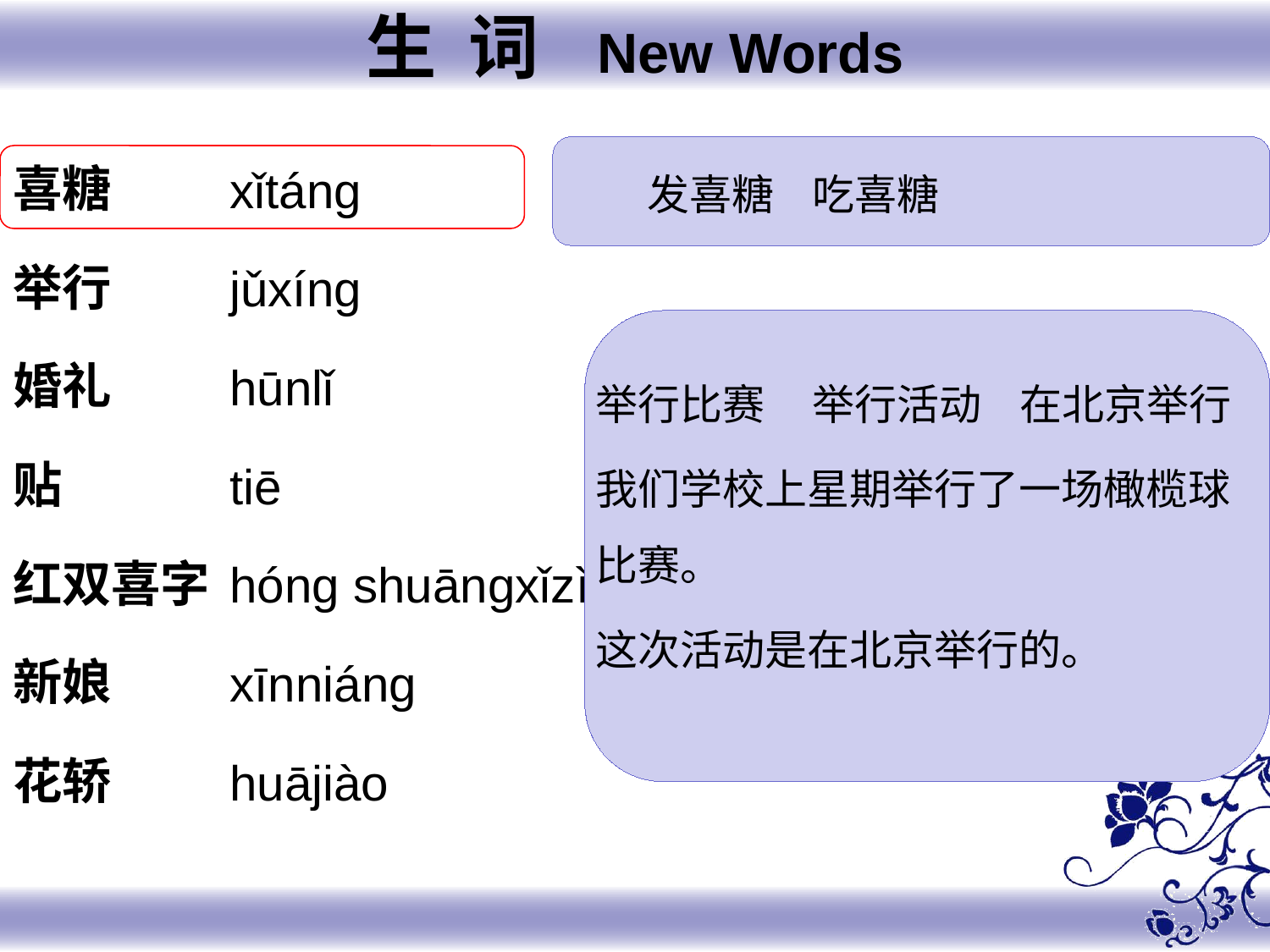

生  词   New Words
喜糖
举行
婚礼
贴
红双喜字
新娘
花轿
xǐtáng
jǔxíng
hūnlǐ
tiē
hóng shuāngxǐzì
xīnniáng
huājiào

发喜糖    吃喜糖

举行比赛     举行活动    在北京举行
我们学校上星期举行了一场橄榄球比赛。
这次活动是在北京举行的。